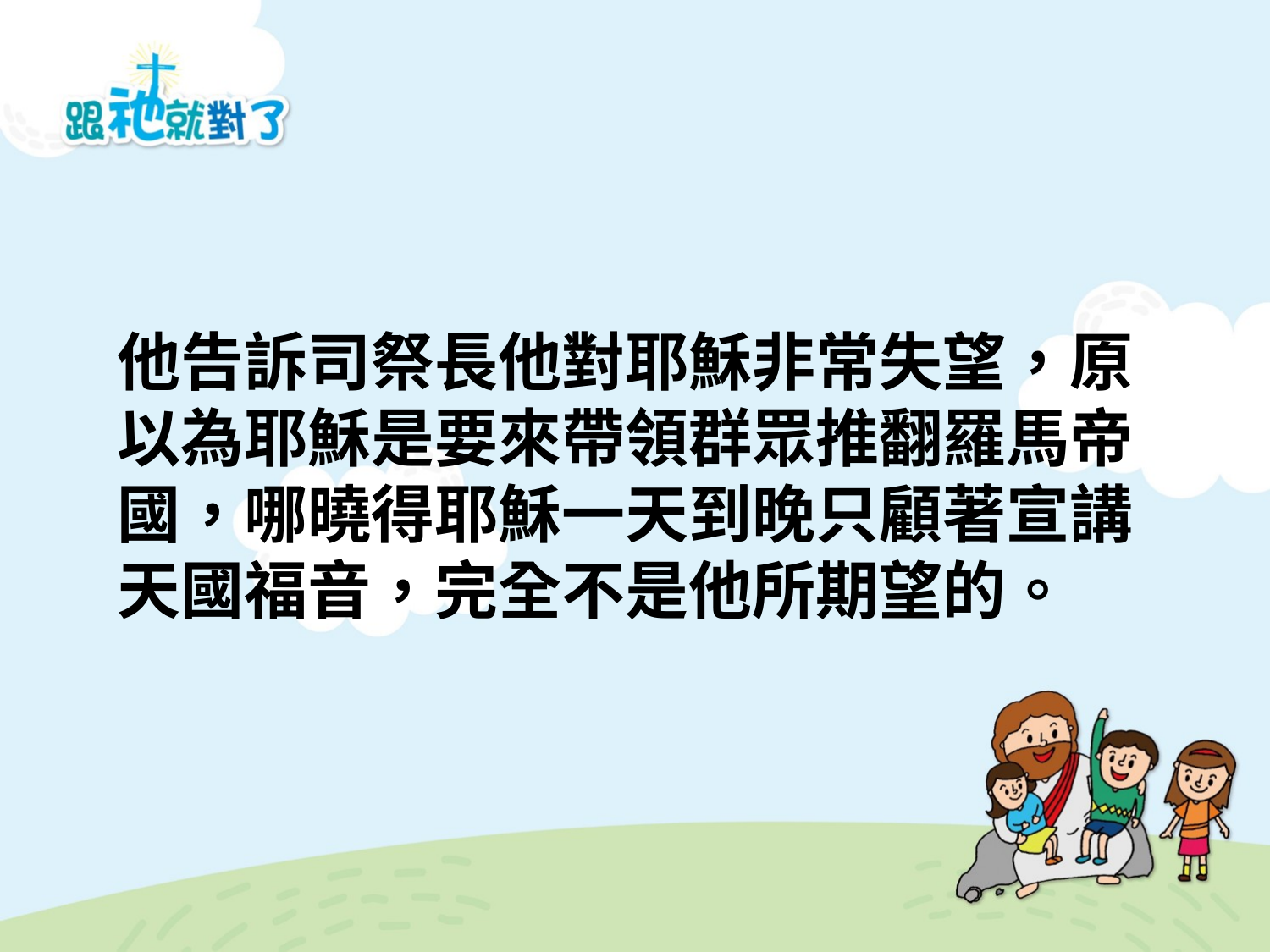

他告訴司祭長他對耶穌非常失望，原以為耶穌是要來帶領群眾推翻羅馬帝國，哪曉得耶穌一天到晚只顧著宣講天國福音，完全不是他所期望的。